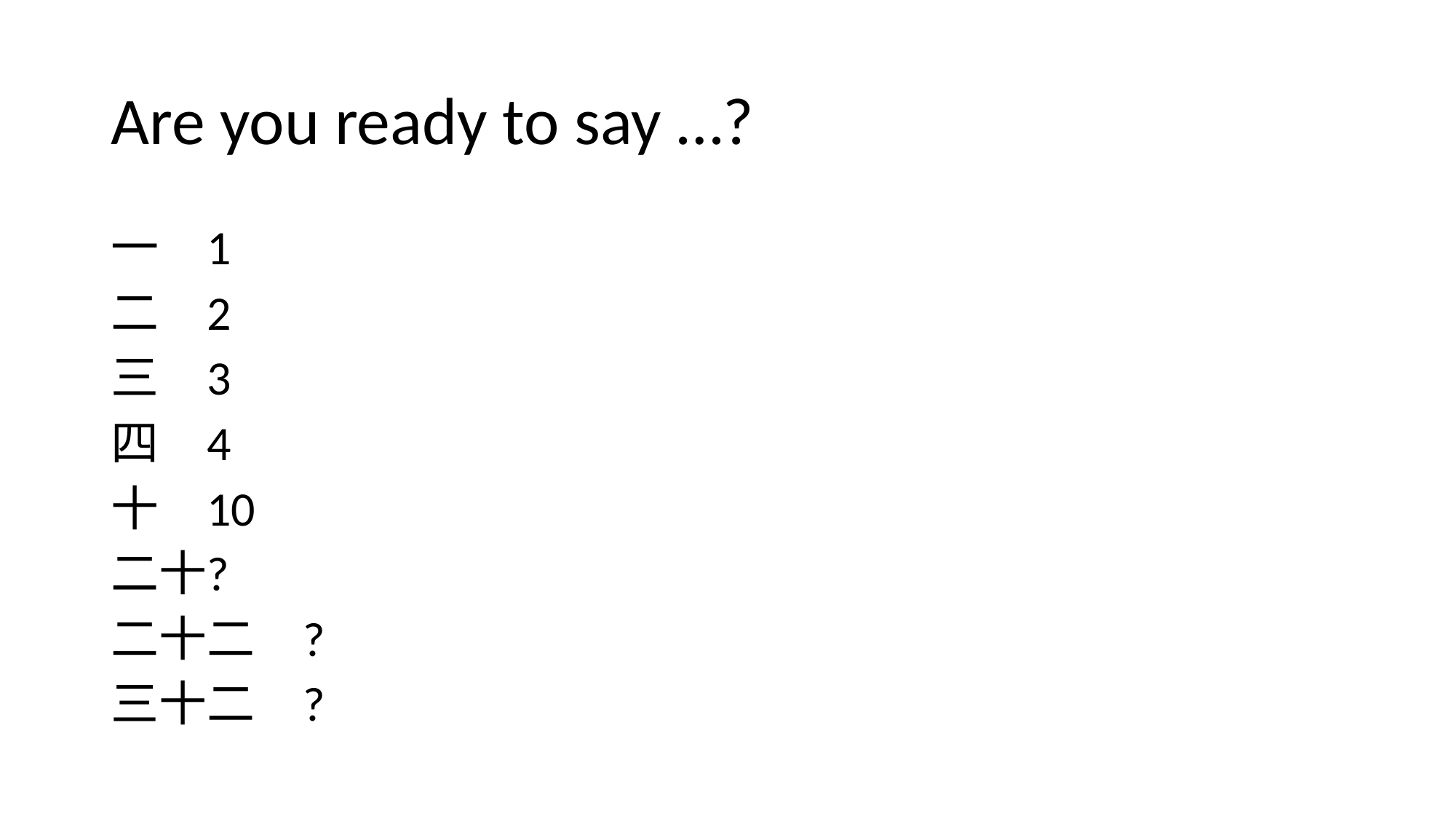

# Are you ready to say …?
一 	1
二	2
三	3
四	4
十	10
二十		?
二十二	?
三十二	?